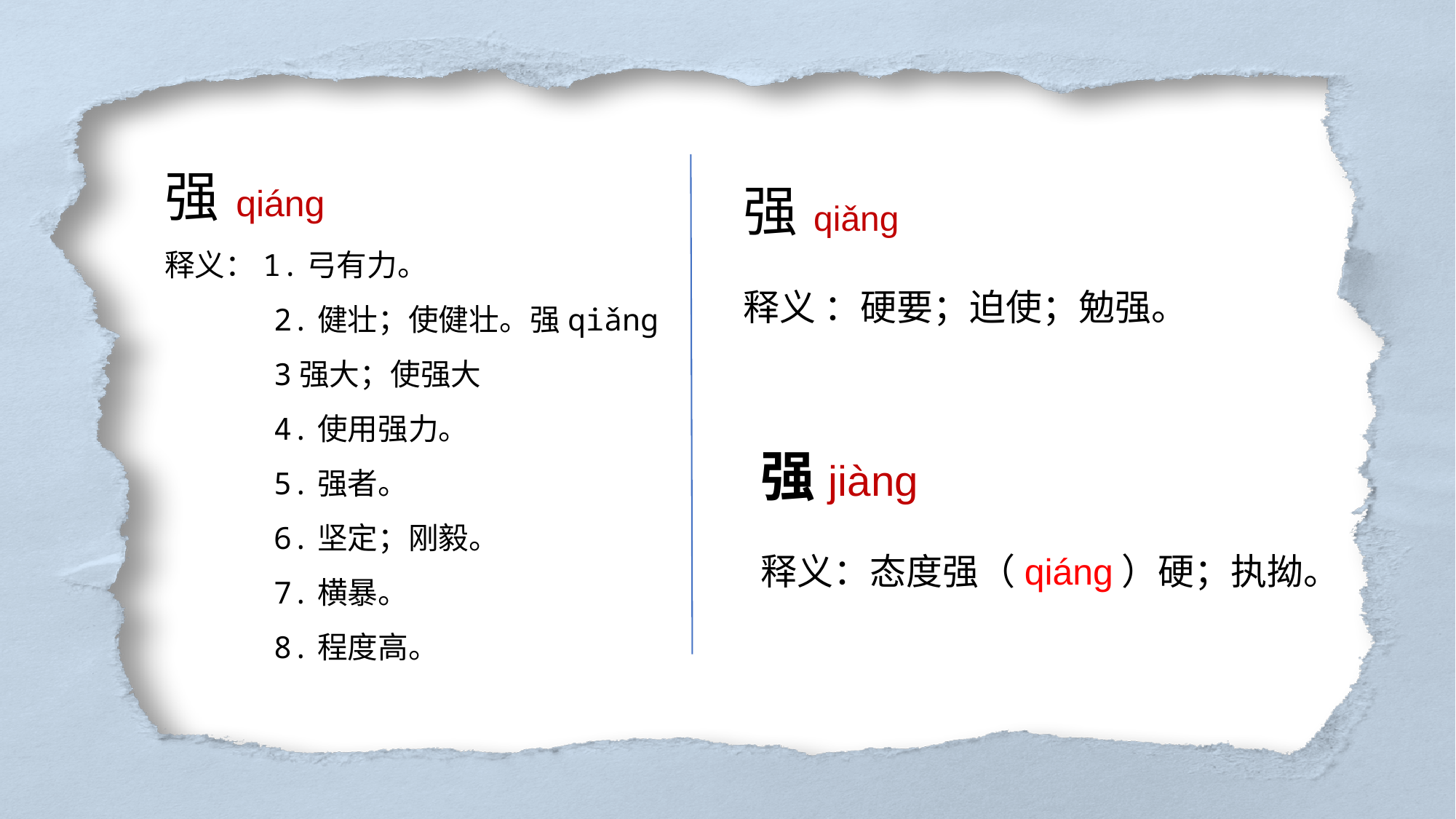

强 qiáng
释义：1.弓有力。
      2.健壮；使健壮。强qiǎng
      3强大；使强大
      4.使用强力。
      5.强者。
      6.坚定；刚毅。
      7.横暴。
      8.程度高。

强 qiǎng

释义 ：硬要；迫使；勉强。

强jiàng

释义：态度强（qiáng）硬；执拗。

强jiàng  释1.态度强（qiáng）硬；执拗。